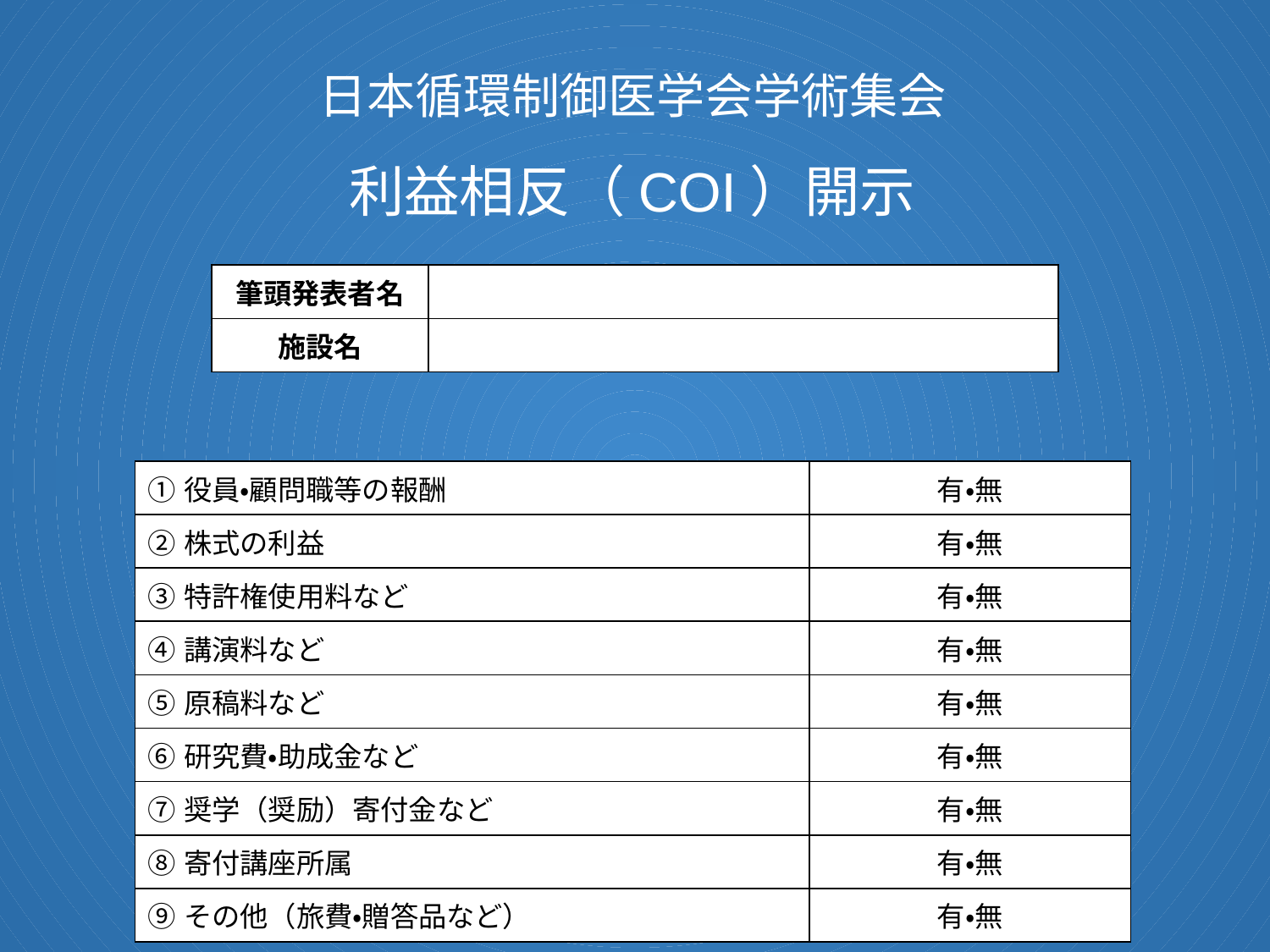

日本循環制御医学会学術集会
利益相反（COI）開示
| 筆頭発表者名 |  |
| --- | --- |
| 施設名 |  |
| ①役員・顧問職等の報酬 | 有・無 |
| --- | --- |
| ②株式の利益 | 有・無 |
| ③特許権使用料など | 有・無 |
| ④講演料など | 有・無 |
| ⑤原稿料など | 有・無 |
| ⑥研究費・助成金など | 有・無 |
| ⑦奨学（奨励）寄付金など | 有・無 |
| ⑧寄付講座所属 | 有・無 |
| ⑨その他（旅費・贈答品など） | 有・無 |